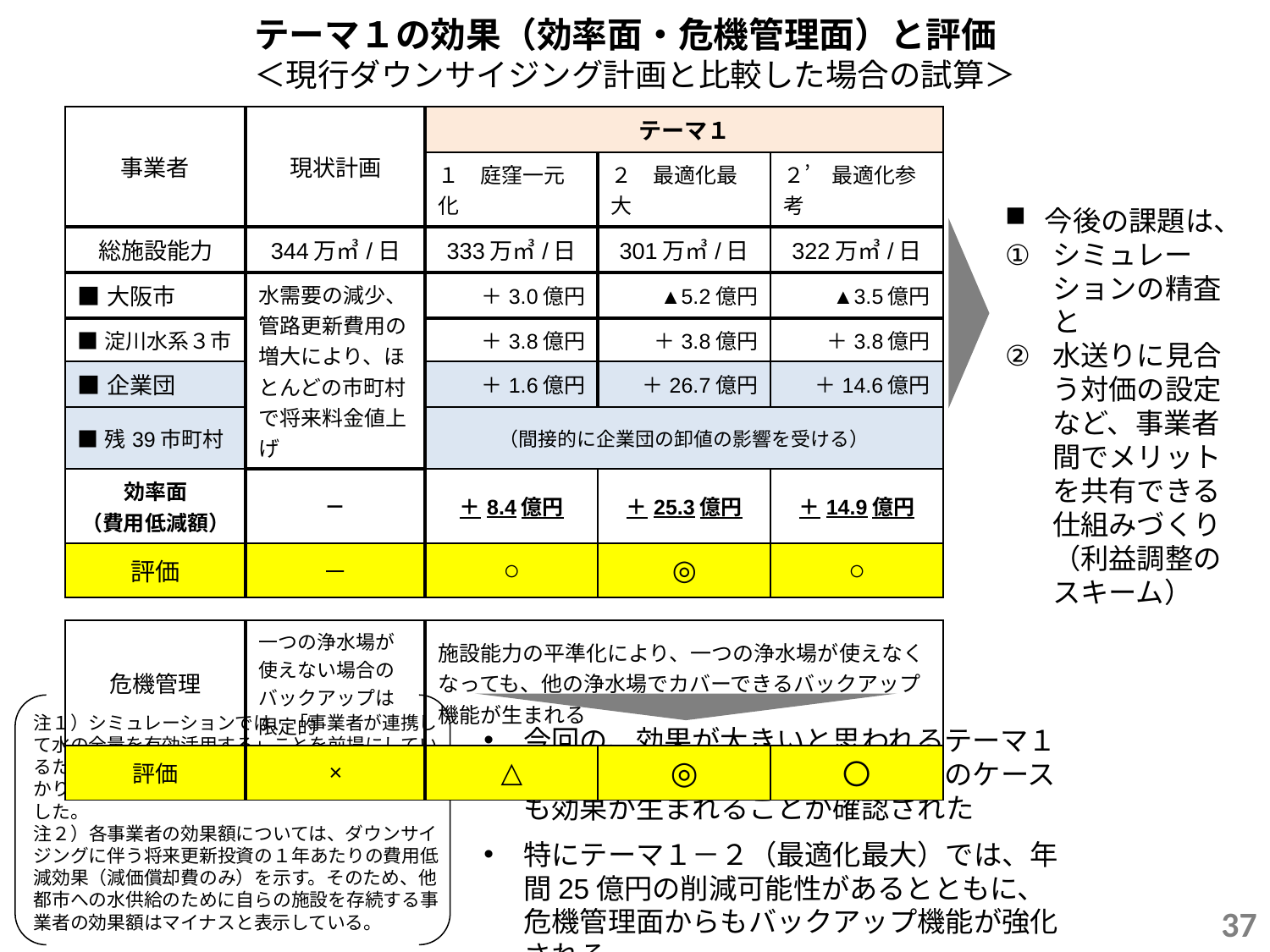

テーマ１の効果（効率面・危機管理面）と評価
＜現行ダウンサイジング計画と比較した場合の試算＞
| 事業者 | 現状計画 | テーマ１ |  |  |
| --- | --- | --- | --- | --- |
|  |  | １　庭窪一元化 | ２　最適化最大 | ２’　最適化参考 |
| 総施設能力 | 344万㎥/日 | 333万㎥/日 | 301万㎥/日 | 322万㎥/日 |
| ■大阪市 | 水需要の減少、管路更新費用の増大により、ほとんどの市町村で将来料金値上げ | ＋3.0億円 | ▲5.2億円 | ▲3.5億円 |
| ■淀川水系３市 |  | ＋3.8億円 | ＋3.8億円 | ＋3.8億円 |
| ■企業団 |  | ＋1.6億円 | ＋26.7億円 | ＋14.6億円 |
| ■残39市町村 |  | （間接的に企業団の卸値の影響を受ける） |  |  |
| 効率面 （費用低減額） | － | ＋8.4億円 | ＋25.3億円 | ＋14.9億円 |
| 評価 | － | ○ | ◎ | ○ |
|  |  |  |  |  |
| 危機管理 | 一つの浄水場が使えない場合のバックアップは限定的 | 施設能力の平準化により、一つの浄水場が使えなくなっても、他の浄水場でカバーできるバックアップ機能が生まれる |  |  |
| 評価 | × | △ | ◎ | 〇 |
今後の課題は、
シミュレーションの精査と
水送りに見合う対価の設定など、事業者間でメリットを共有できる仕組みづくり（利益調整のスキーム）

注１）シミュレーションでは、「事業者が連携して水の全量を有効活用する」ことを前提にしているため、事業者別の費用は矛盾するが、比較を分かりやすくするために一定の仮定を置いて数値化した。
注２）各事業者の効果額については、ダウンサイジングに伴う将来更新投資の１年あたりの費用低減効果（減価償却費のみ）を示す。そのため、他都市への水供給のために自らの施設を存続する事業者の効果額はマイナスと表示している。
今回の、効果が大きいと思われるテーマ１のシミュレーションでは、いずれのケースも効果が生まれることが確認された

特にテーマ１－２（最適化最大）では、年間25億円の削減可能性があるとともに、危機管理面からもバックアップ機能が強化される
37